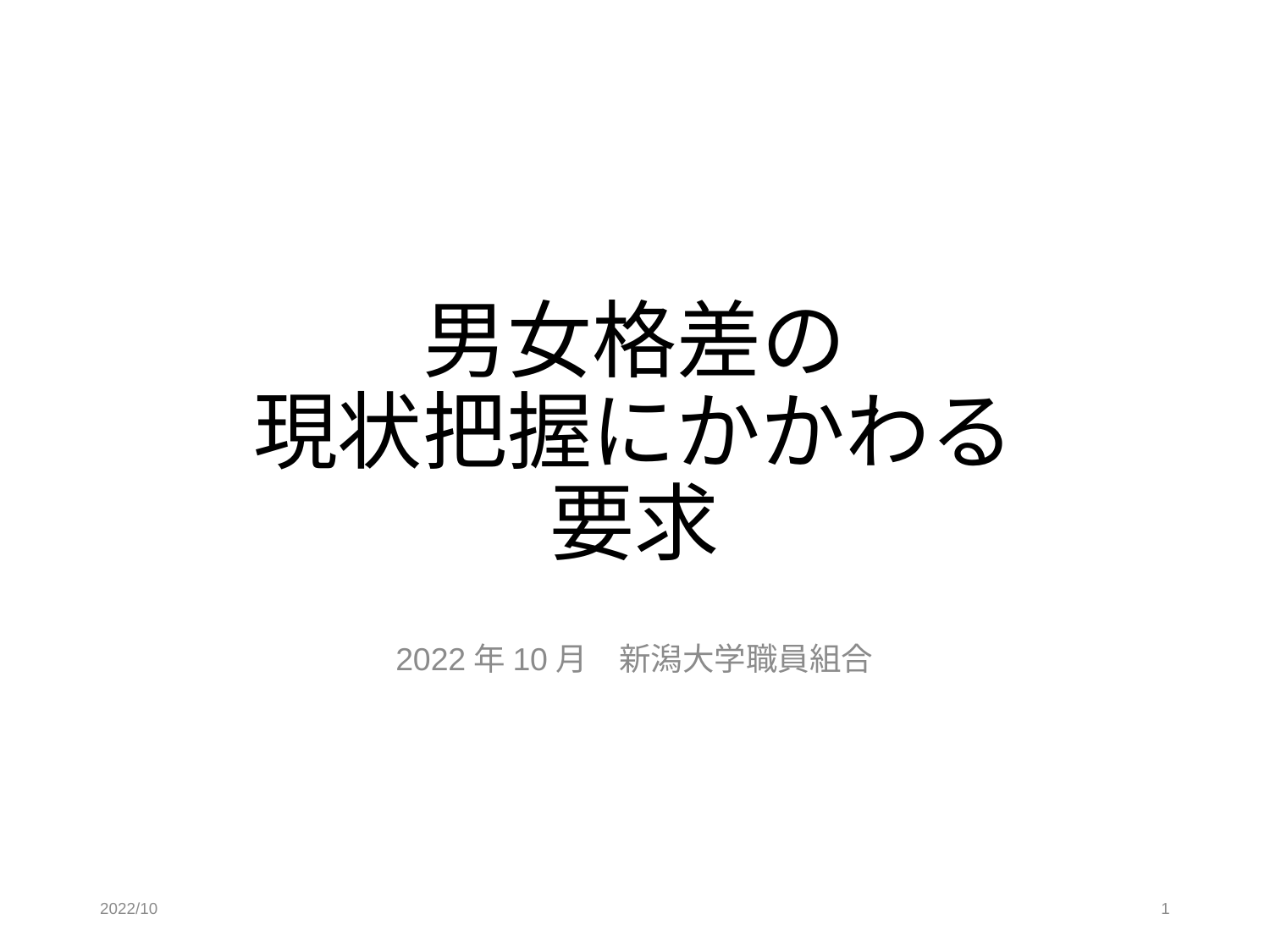

# 男女格差の 現状把握にかかわる 要求
2022年10月　新潟大学職員組合
2022/10
1